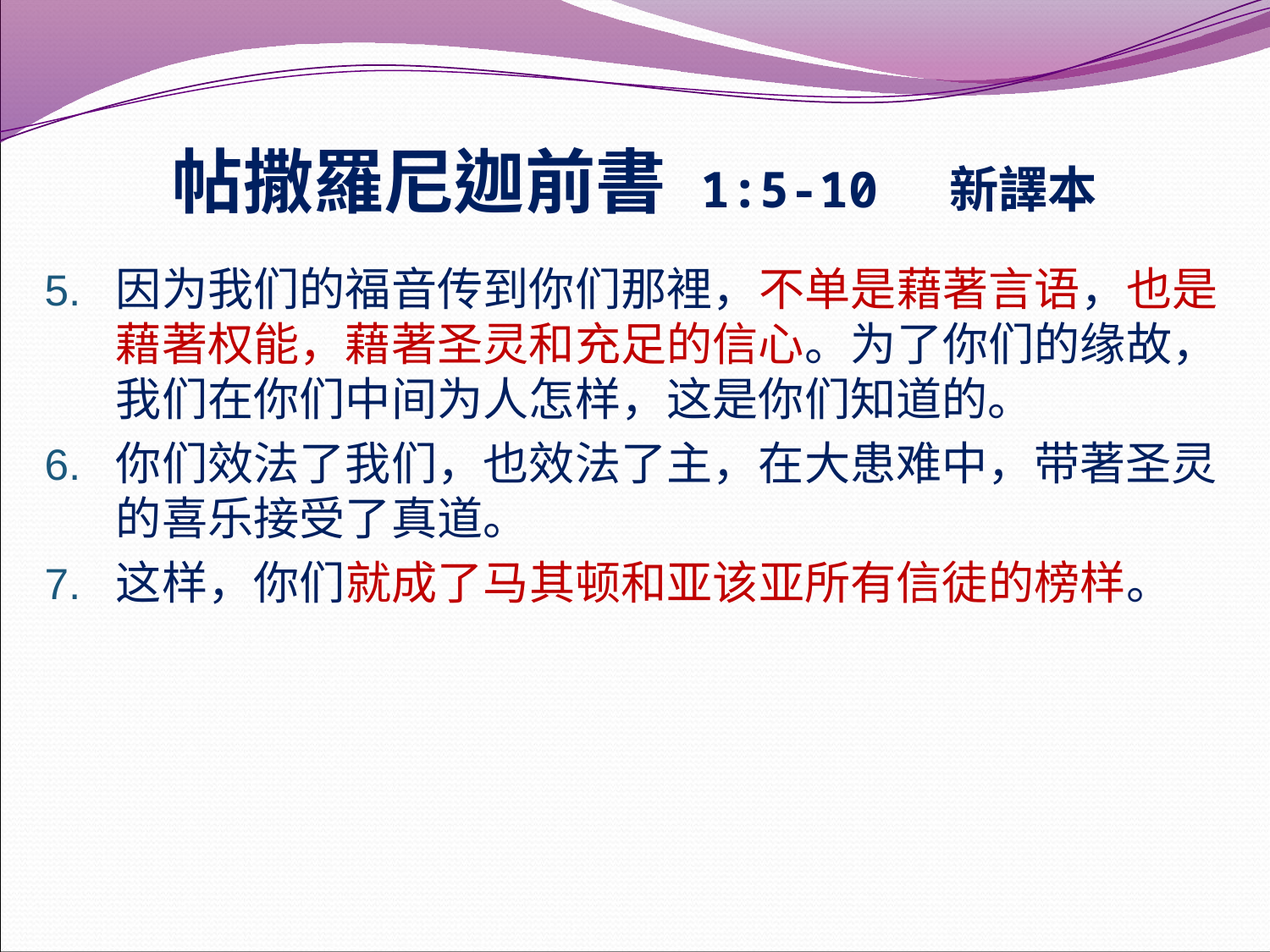

# 帖撒羅尼迦前書 1:5-10  新譯本
因为我们的福音传到你们那裡，不单是藉著言语，也是藉著权能，藉著圣灵和充足的信心。为了你们的缘故，我们在你们中间为人怎样，这是你们知道的。
你们效法了我们，也效法了主，在大患难中，带著圣灵的喜乐接受了真道。
这样，你们就成了马其顿和亚该亚所有信徒的榜样。